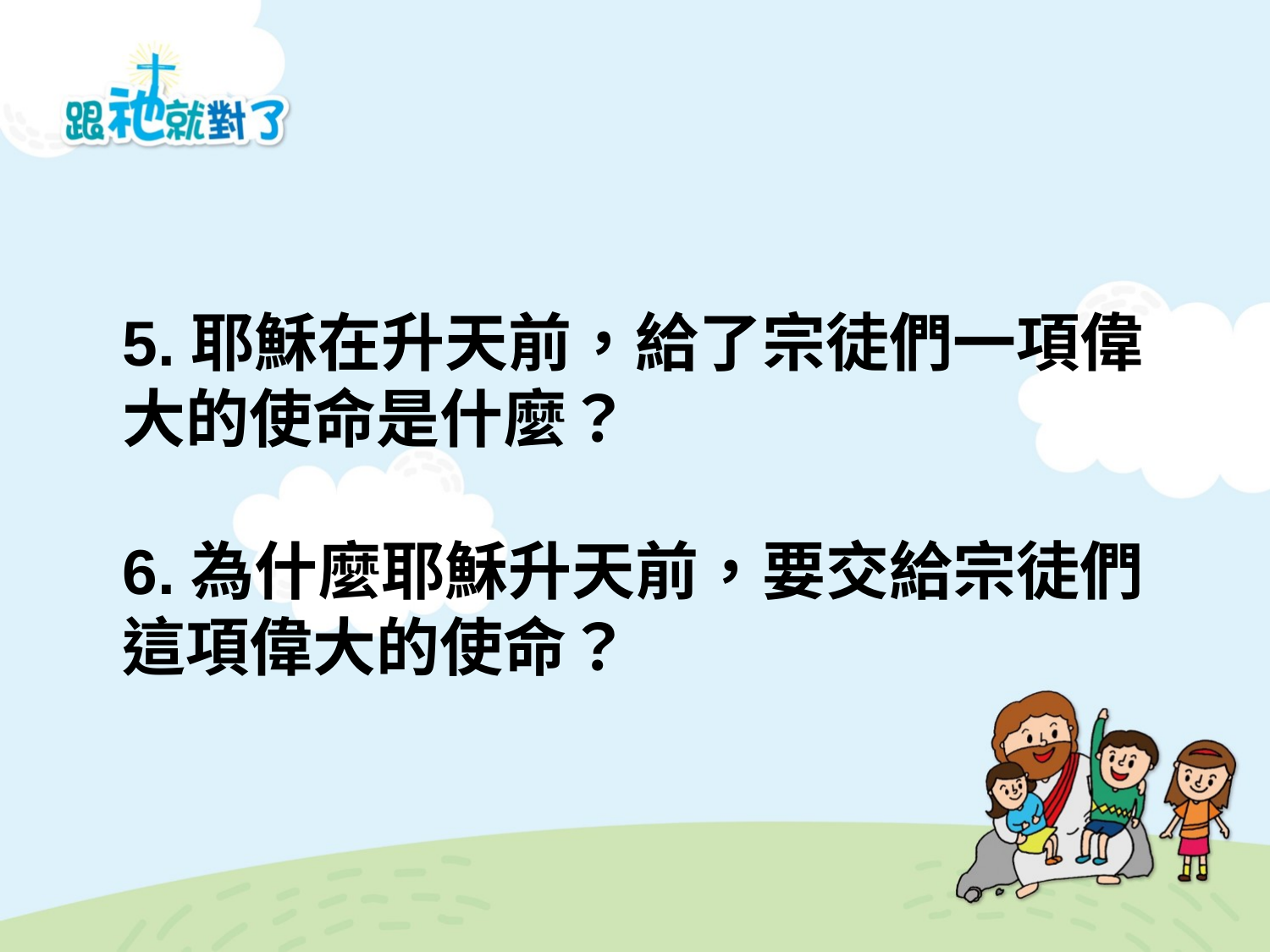

5.耶穌在升天前，給了宗徒們一項偉大的使命是什麼？

6.為什麼耶穌升天前，要交給宗徒們這項偉大的使命？